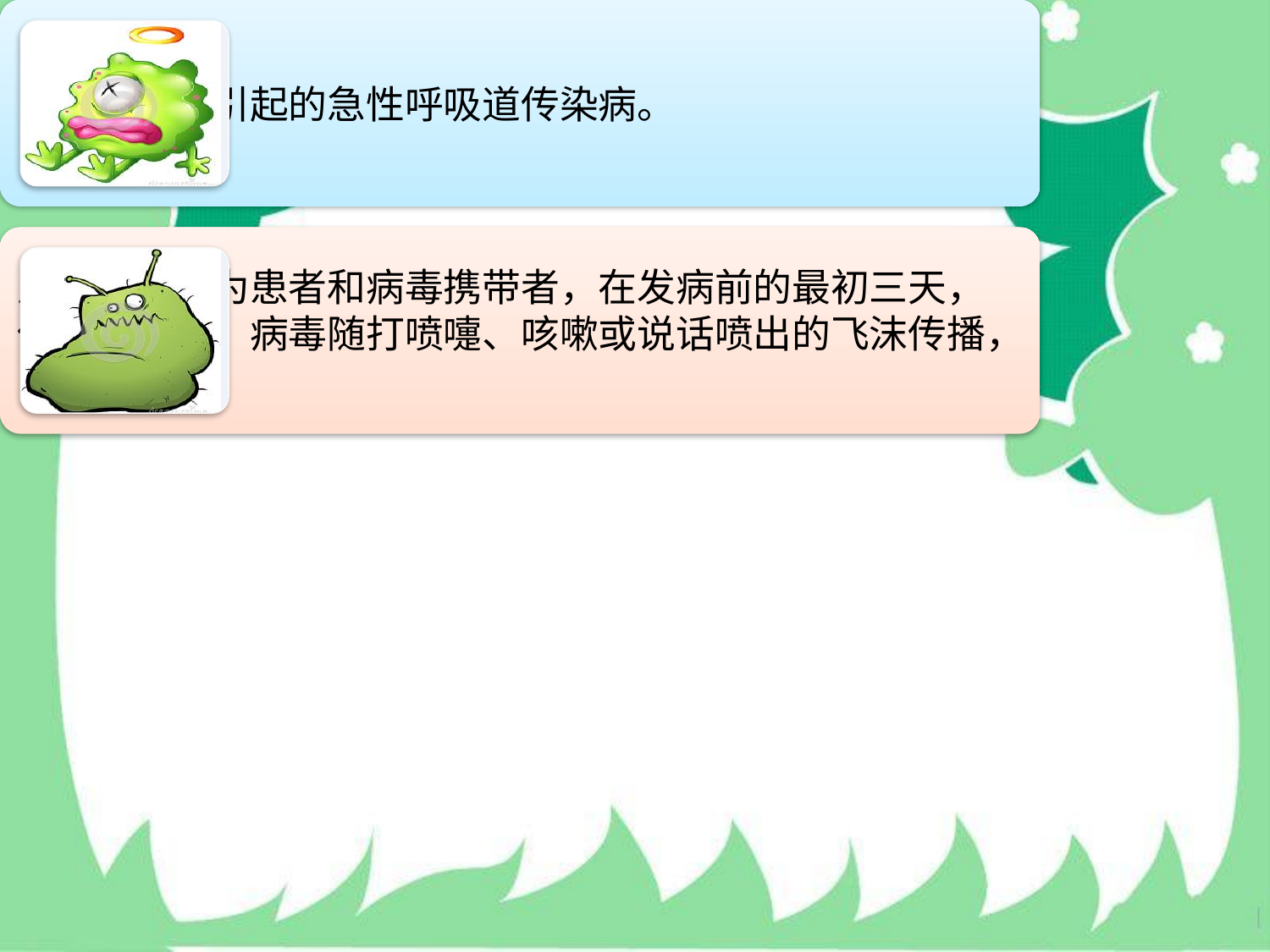

# 流行性感冒
由流感病毒引起的急性呼吸道传染病。
主要传染源为患者和病毒携带者，在发病前的最初三天，传染性最强。病毒随打喷嚏、咳嗽或说话喷出的飞沫传播，